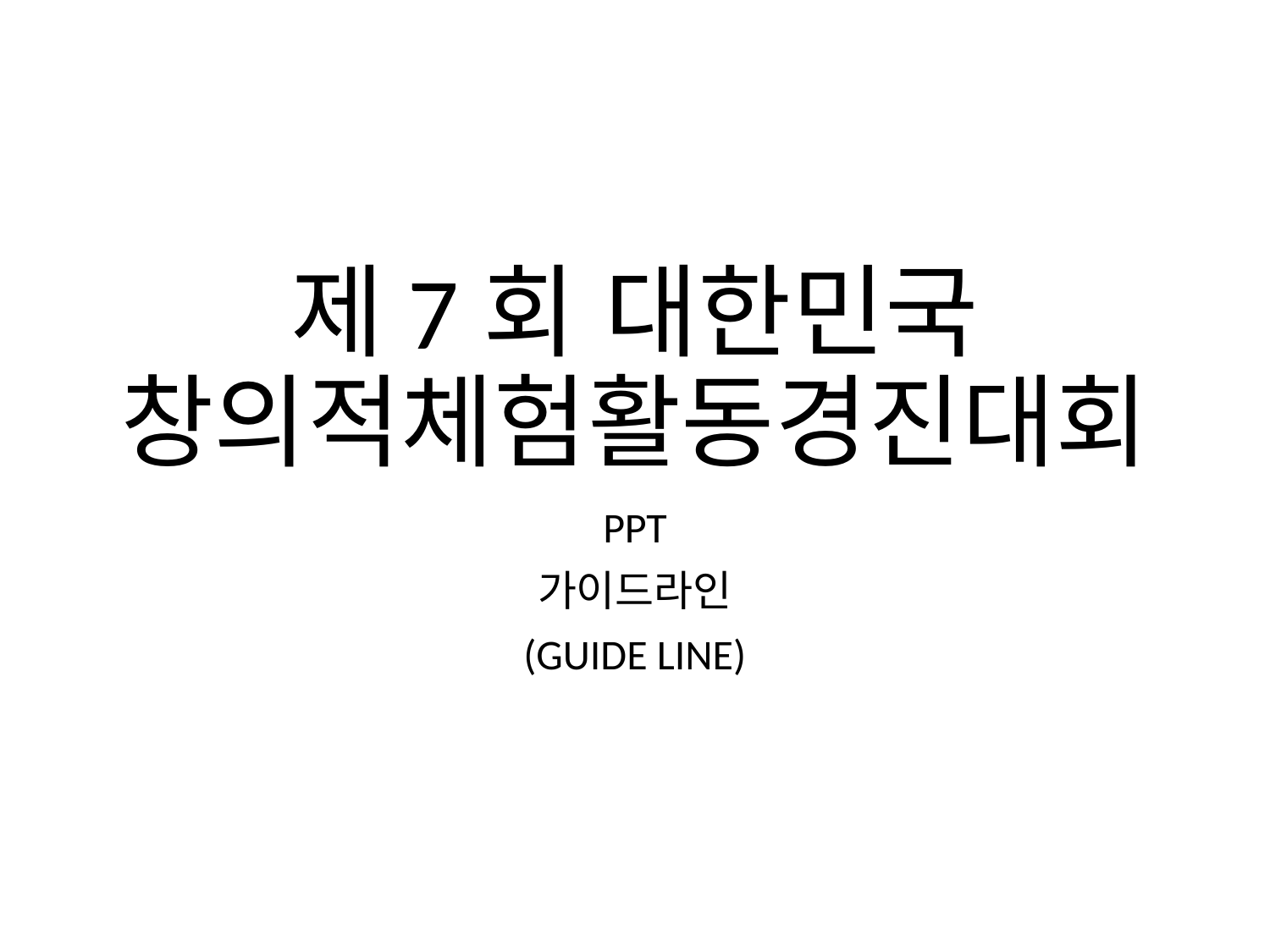

# 제7회 대한민국 창의적체험활동경진대회
PPT
가이드라인
(GUIDE LINE)